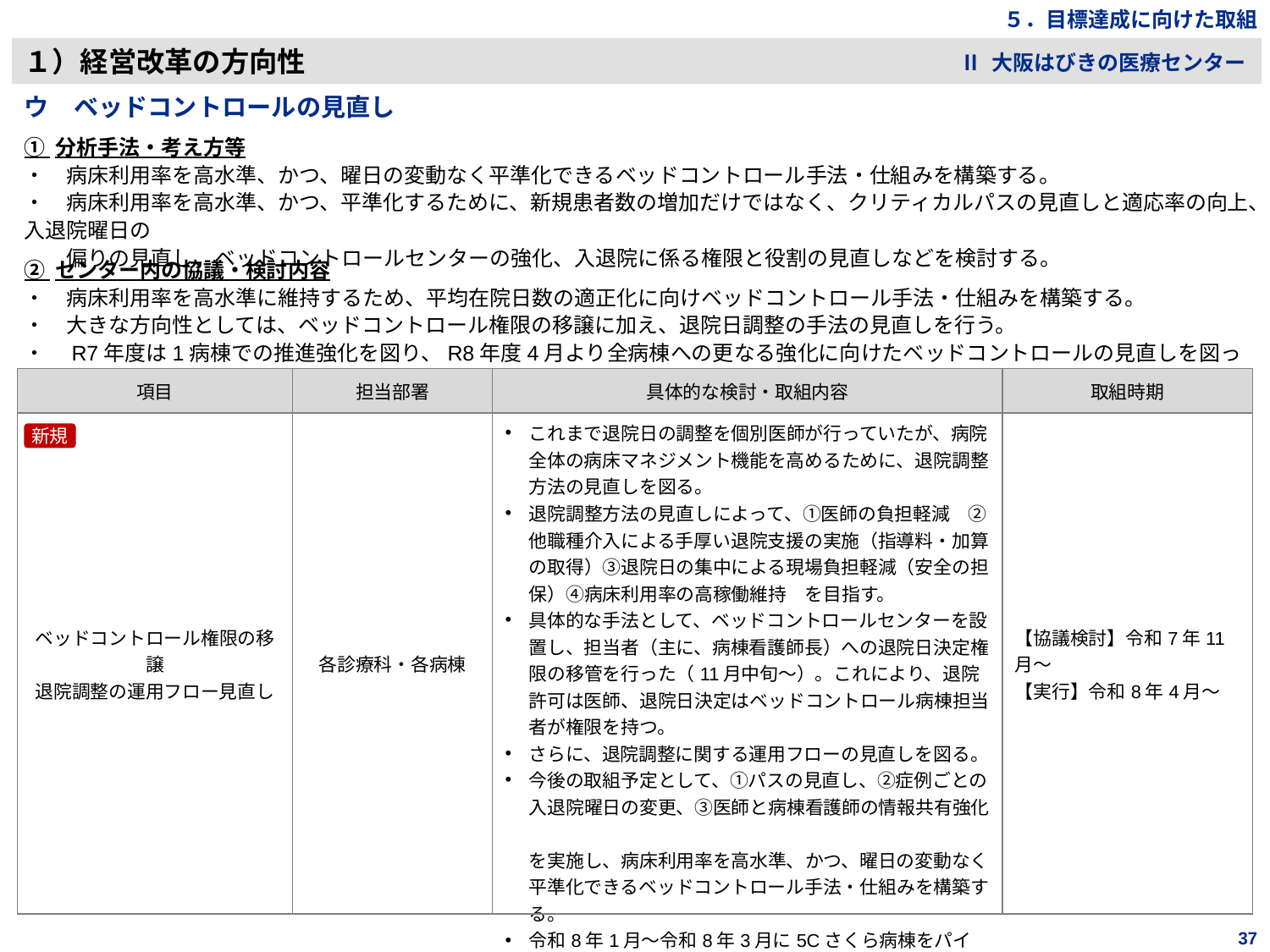

５．目標達成に向けた取組
１）経営改革の方向性
Ⅱ 大阪はびきの医療センター
ウ　ベッドコントロールの見直し
① 分析手法・考え方等
・　病床利用率を高水準、かつ、曜日の変動なく平準化できるベッドコントロール手法・仕組みを構築する。
・　病床利用率を高水準、かつ、平準化するために、新規患者数の増加だけではなく、クリティカルパスの見直しと適応率の向上、入退院曜日の
　　偏りの見直し、ベッドコントロールセンターの強化、入退院に係る権限と役割の見直しなどを検討する。
② センター内の協議・検討内容
・　病床利用率を高水準に維持するため、平均在院日数の適正化に向けベッドコントロール手法・仕組みを構築する。
・　大きな方向性としては、ベッドコントロール権限の移譲に加え、退院日調整の手法の見直しを行う。
・　R7年度は1病棟での推進強化を図り、R8年度4月より全病棟への更なる強化に向けたベッドコントロールの見直しを図って行く。
| 項目 | 担当部署 | 具体的な検討・取組内容 | 取組時期 |
| --- | --- | --- | --- |
| ベッドコントロール権限の移譲 退院調整の運用フロー見直し | 各診療科・各病棟 | これまで退院日の調整を個別医師が行っていたが、病院全体の病床マネジメント機能を高めるために、退院調整方法の見直しを図る。 退院調整方法の見直しによって、①医師の負担軽減　②他職種介入による手厚い退院支援の実施（指導料・加算の取得）③退院日の集中による現場負担軽減（安全の担保）④病床利用率の高稼働維持　を目指す。 具体的な手法として、ベッドコントロールセンターを設置し、担当者（主に、病棟看護師長）への退院日決定権限の移管を行った（11月中旬～）。これにより、退院許可は医師、退院日決定はベッドコントロール病棟担当者が権限を持つ。 さらに、退院調整に関する運用フローの見直しを図る。 今後の取組予定として、①パスの見直し、②症例ごとの入退院曜日の変更、③医師と病棟看護師の情報共有強化　 を実施し、病床利用率を高水準、かつ、曜日の変動なく平準化できるベッドコントロール手法・仕組みを構築する。 令和8年1月～令和8年3月に5Cさくら病棟をパイロットケースとして見直しを実施。令和8年4月より全病棟へ改善事例の展開を実施。 | 【協議検討】令和7年11月～ 【実行】令和8年4月～ |
新規
37